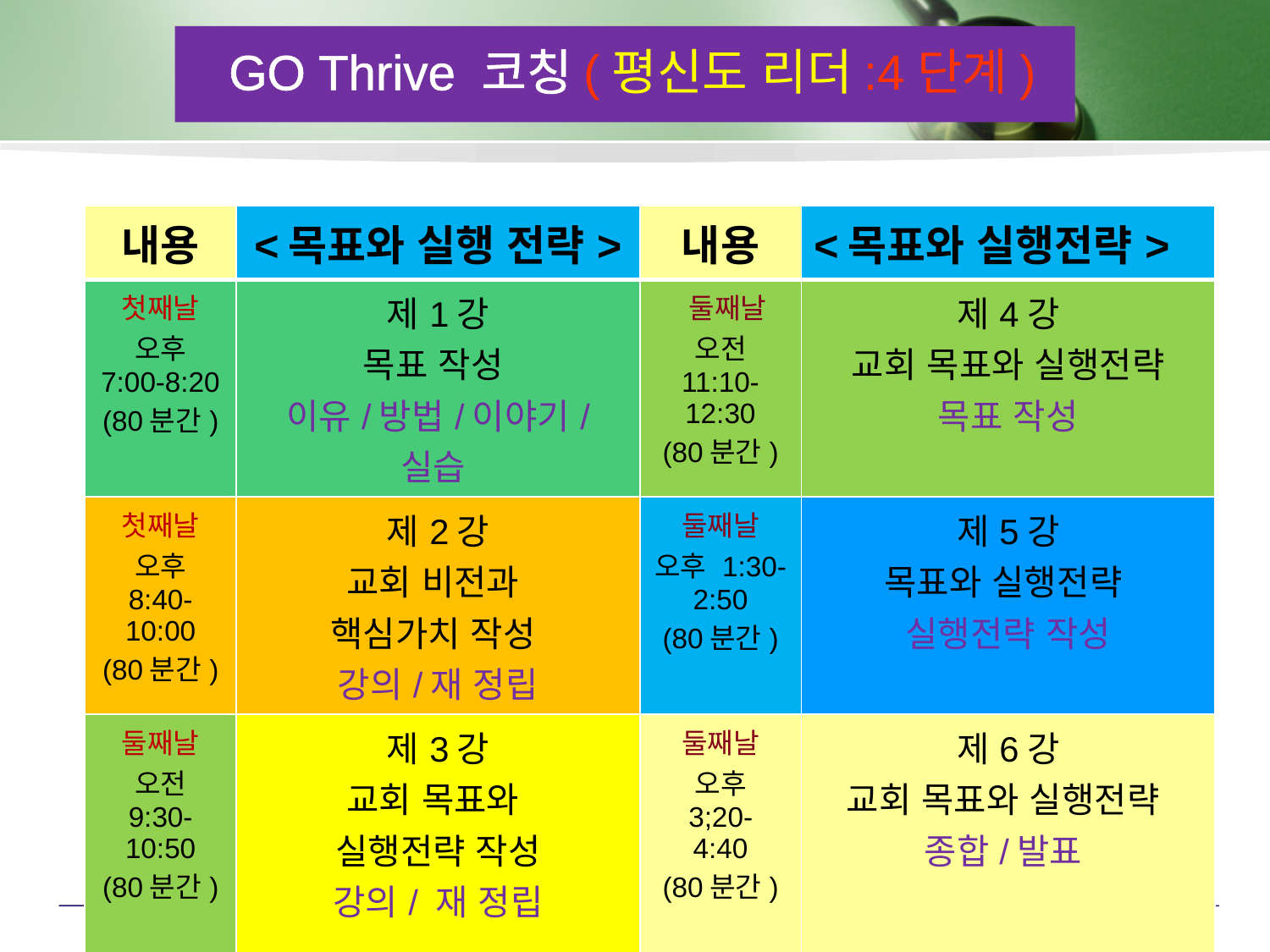

GO Thrive 코칭(평신도 리더:4단계)
| 내용 | <목표와 실행 전략> | 내용 | <목표와 실행전략> |
| --- | --- | --- | --- |
| 첫째날 오후 7:00-8:20 (80분간) | 제1강 목표 작성 이유/방법/이야기/ 실습 | 둘째날 오전 11:10-12:30 (80분간) | 제4강 교회 목표와 실행전략 목표 작성 |
| 첫째날 오후 8:40- 10:00 (80분간) | 제2강 교회 비전과 핵심가치 작성 강의/재 정립 | 둘째날 오후 1:30- 2:50 (80분간) | 제5강 목표와 실행전략 실행전략 작성 |
| 둘째날 오전 9:30-10:50 (80분간) | 제3강 교회 목표와 실행전략 작성 강의/ 재 정립 | 둘째날 오후 3;20- 4:40 (80분간) | 제6강 교회 목표와 실행전략 종합/발표 |